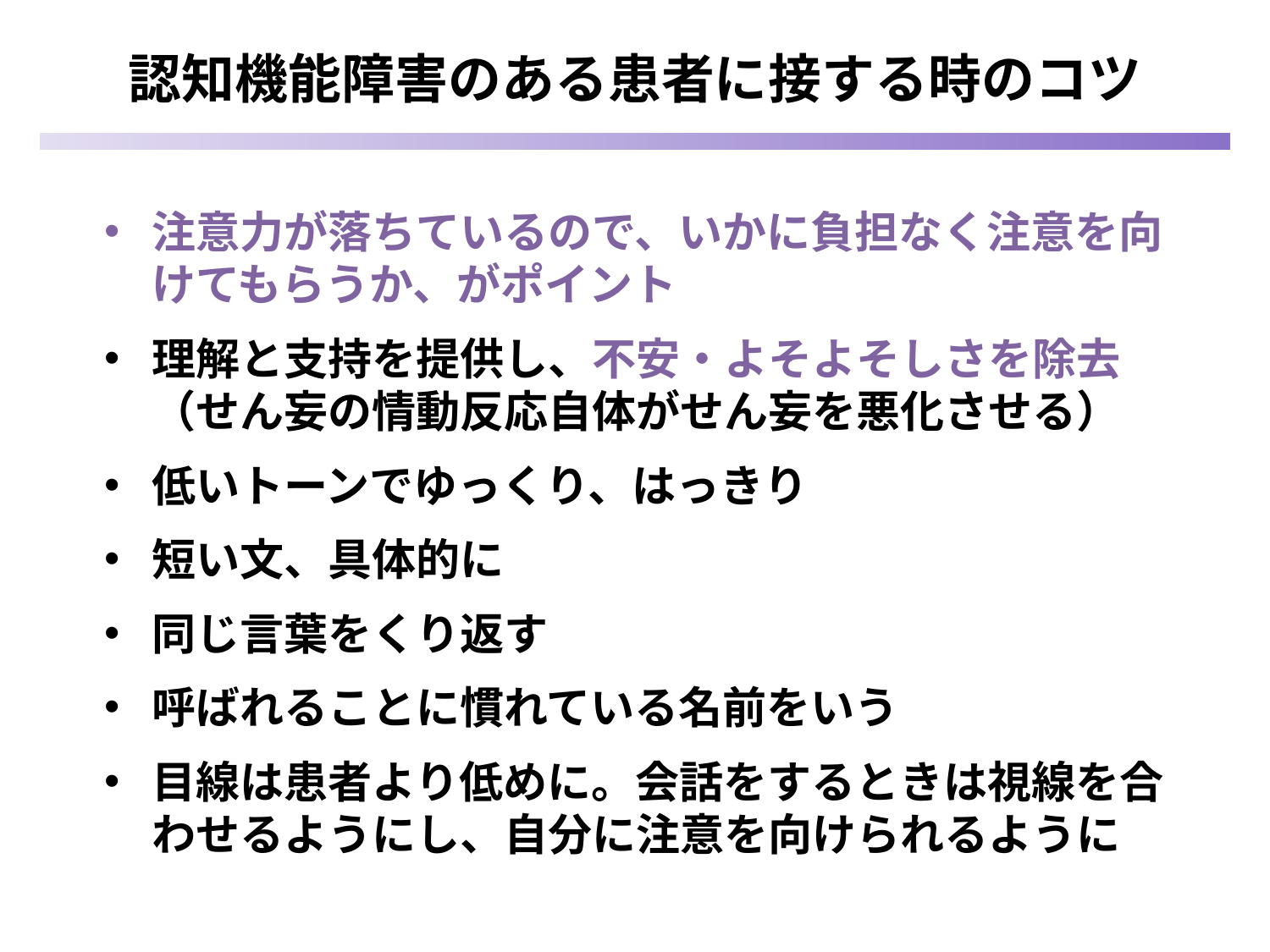

# 認知機能障害のある患者に接する時のコツ

注意力が落ちているので、いかに負担なく注意を向けてもらうか、がポイント
理解と支持を提供し、不安・よそよそしさを除去
（せん妄の情動反応自体がせん妄を悪化させる）
低いトーンでゆっくり、はっきり
短い文、具体的に
同じ言葉をくり返す
呼ばれることに慣れている名前をいう
目線は患者より低めに。会話をするときは視線を合わせるようにし、自分に注意を向けられるように